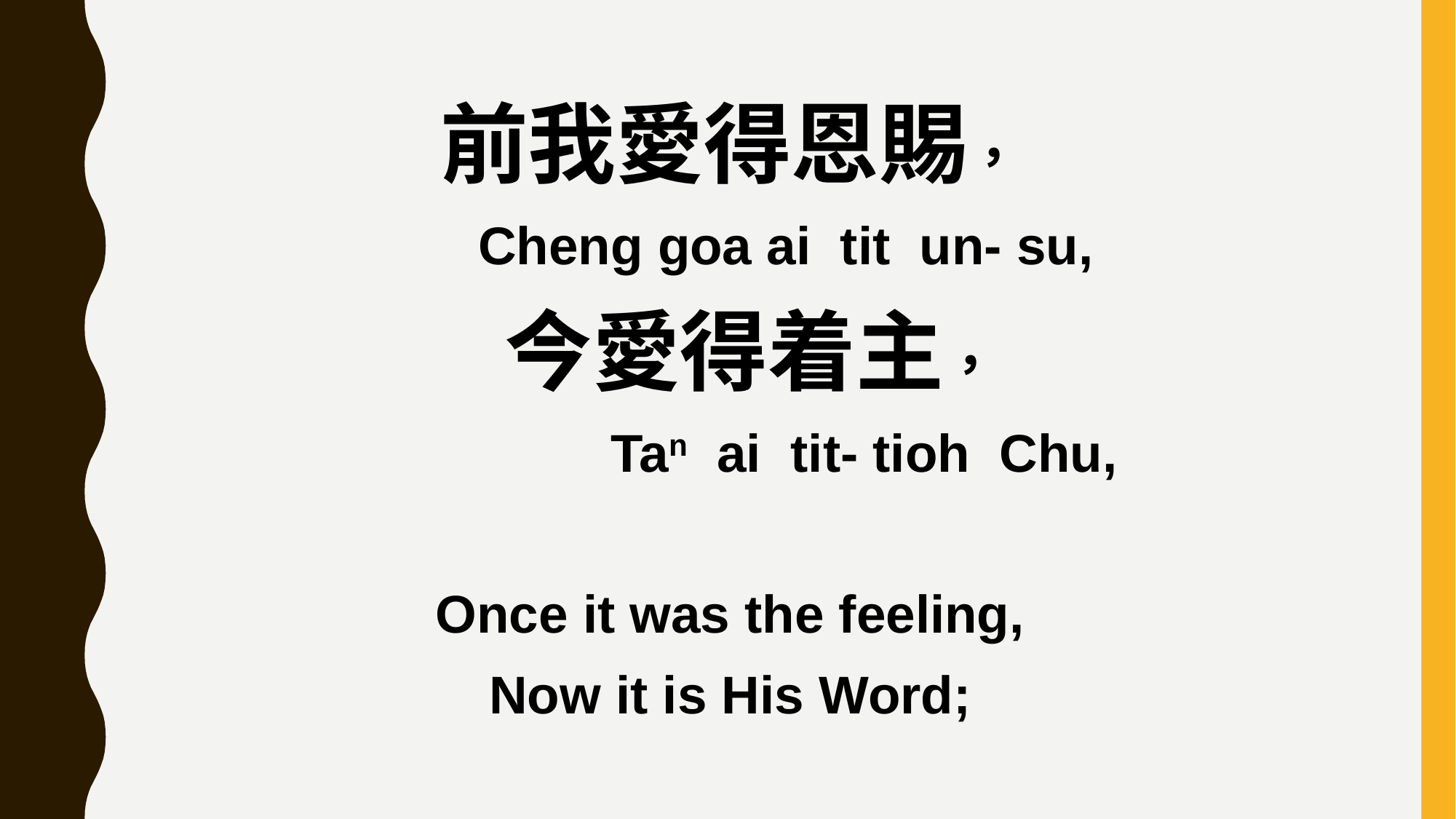

前我愛得恩賜，
                   Cheng goa ai  tit  un- su,
 今愛得着主，
                            Tan  ai  tit- tioh  Chu,

Once it was the feeling,
Now it is His Word;